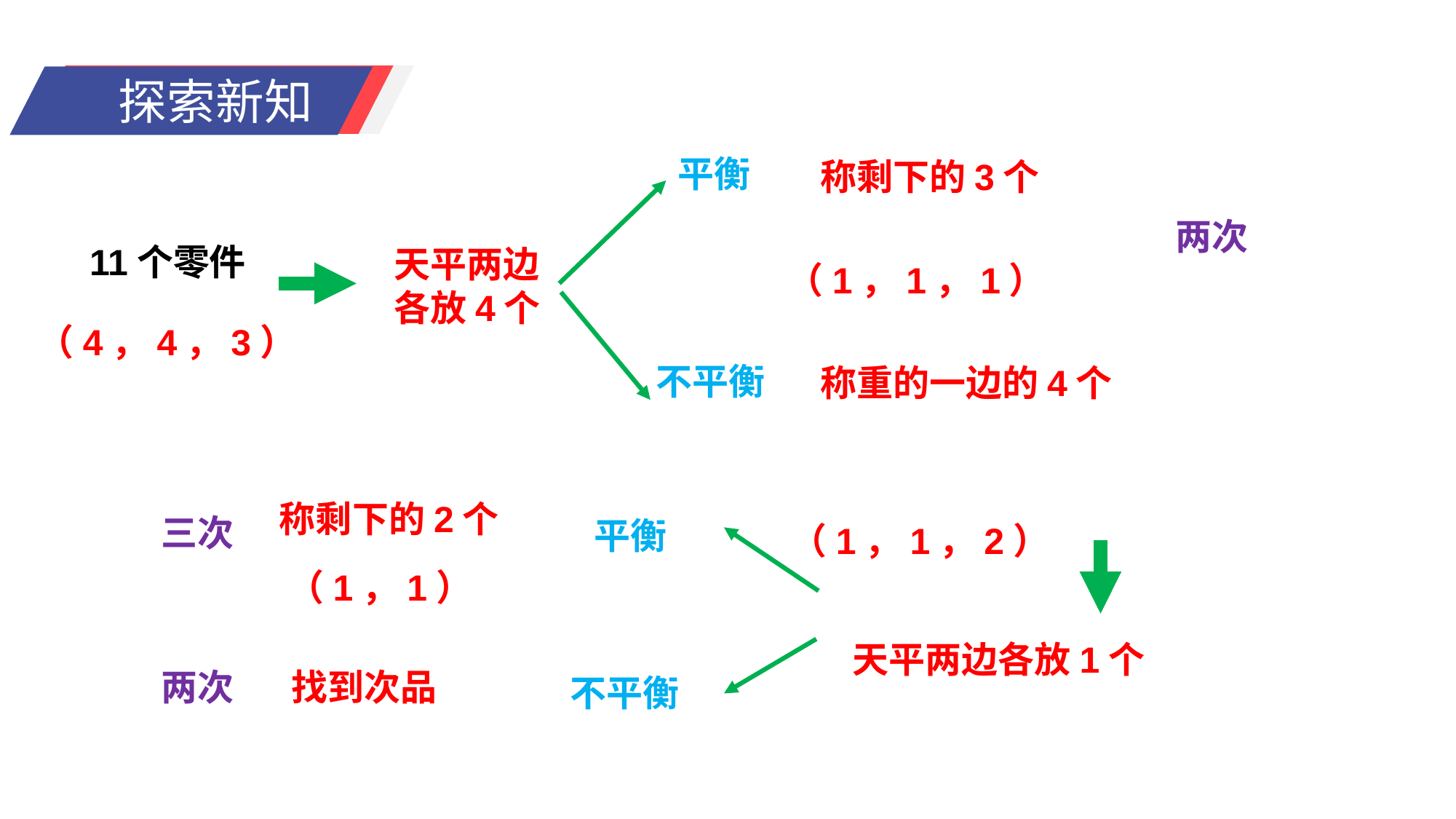

平衡
称剩下的3个

两次
11个零件
天平两边
各放4个
（1，1，1）

（4，4，3）
不平衡
称重的一边的4个
称剩下的2个
三次
平衡
（1，1，2）

（1，1）
天平两边各放1个

找到次品
两次
不平衡